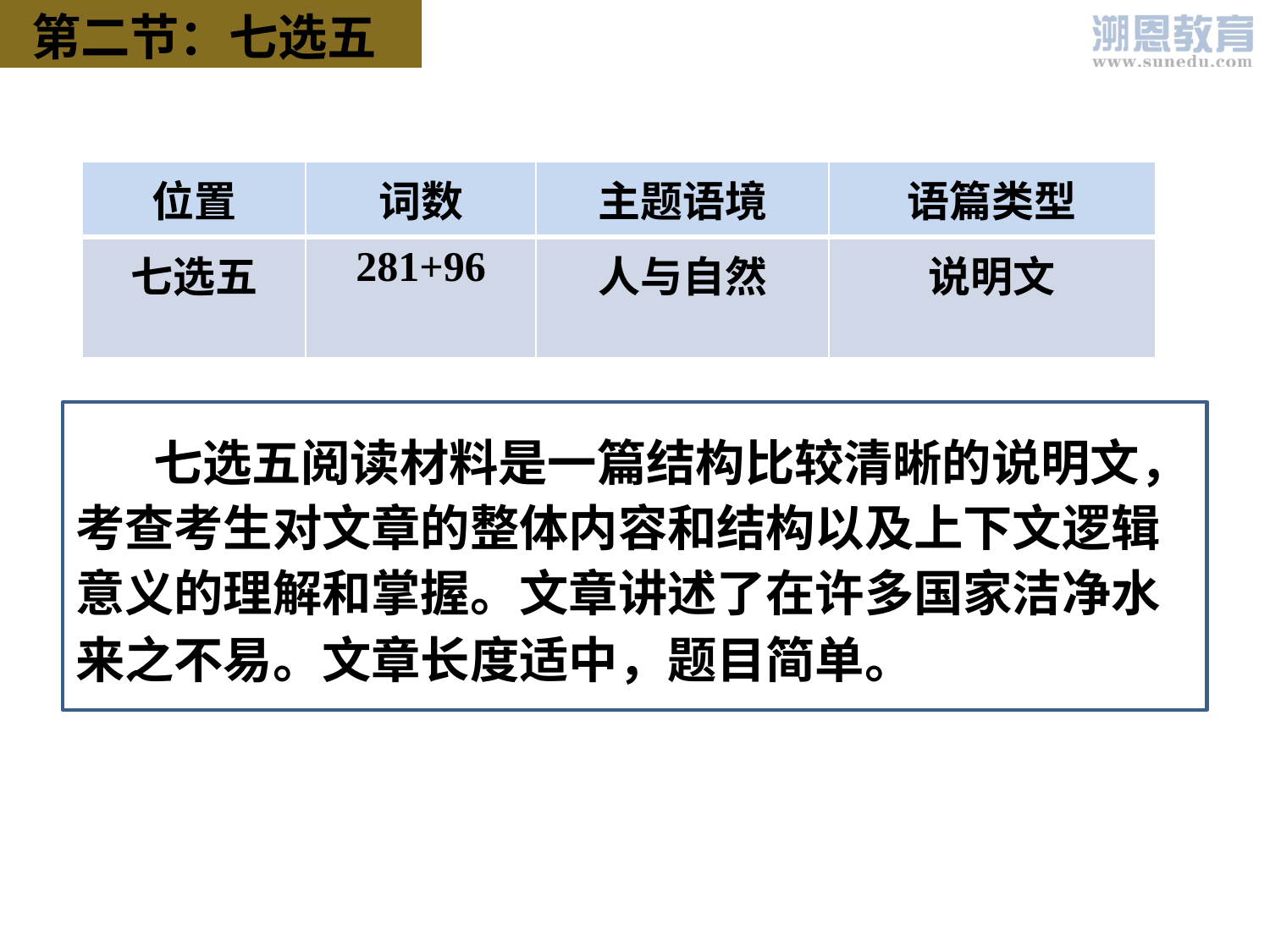

第二节：七选五
| 位置 | 词数 | 主题语境 | 语篇类型 |
| --- | --- | --- | --- |
| 七选五 | 281+96 | 人与自然 | 说明文 |

      七选五阅读材料是一篇结构比较清晰的说明文，考查考生对文章的整体内容和结构以及上下文逻辑意义的理解和掌握。文章讲述了在许多国家洁净水来之不易。文章长度适中，题目简单。和难度适中。